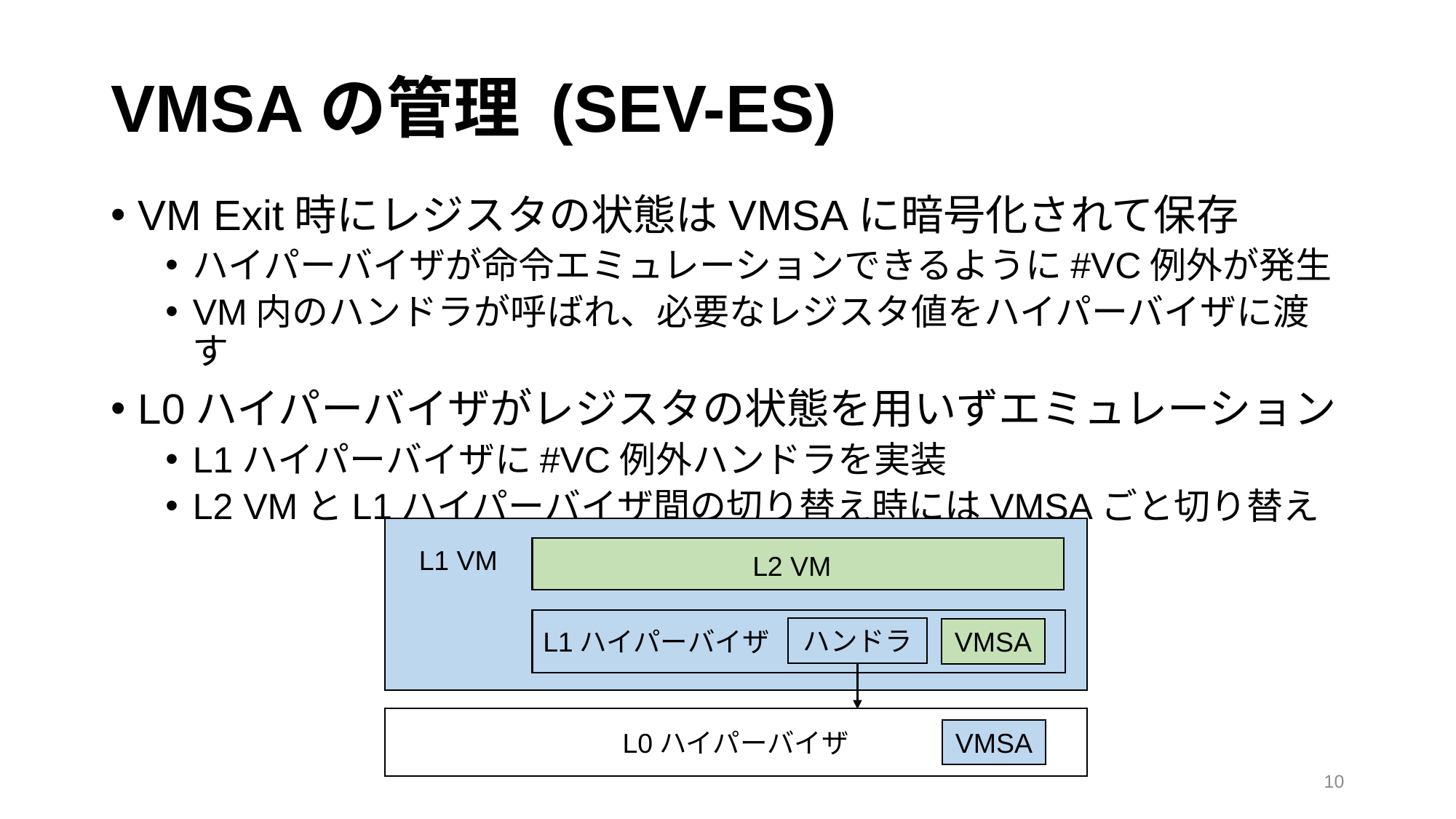

# VMSAの管理 (SEV-ES)
VM Exit時にレジスタの状態はVMSAに暗号化されて保存
ハイパーバイザが命令エミュレーションできるように#VC例外が発生
VM内のハンドラが呼ばれ、必要なレジスタ値をハイパーバイザに渡す
L0ハイパーバイザがレジスタの状態を用いずエミュレーション
L1ハイパーバイザに#VC例外ハンドラを実装
L2 VMとL1ハイパーバイザ間の切り替え時にはVMSAごと切り替え

L1 VM

L2 VM
L1ハイパーバイザ
ハンドラ
VMSA
L0ハイパーバイザ
VMSA
10